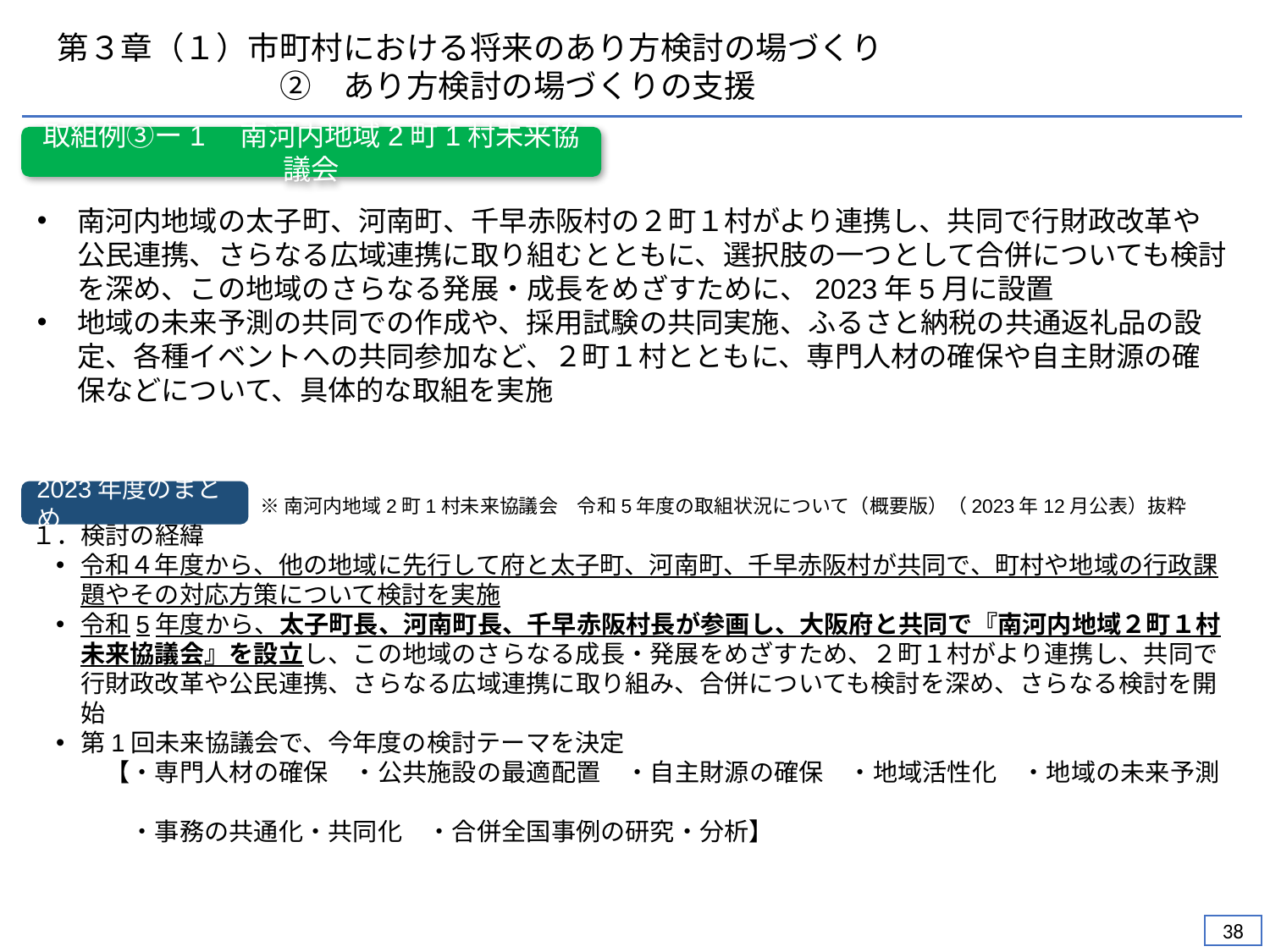

第３章（１）市町村における将来のあり方検討の場づくり
　　　　　　　②　あり方検討の場づくりの支援

取組例③ー1　南河内地域2町1村未来協議会
南河内地域の太子町、河南町、千早赤阪村の２町１村がより連携し、共同で行財政改革や公民連携、さらなる広域連携に取り組むとともに、選択肢の一つとして合併についても検討を深め、この地域のさらなる発展・成長をめざすために、2023年5月に設置
地域の未来予測の共同での作成や、採用試験の共同実施、ふるさと納税の共通返礼品の設定、各種イベントへの共同参加など、２町１村とともに、専門人材の確保や自主財源の確保などについて、具体的な取組を実施
2023年度のまとめ
※南河内地域2町1村未来協議会　令和5年度の取組状況について（概要版）（2023年12月公表）抜粋
１．検討の経緯
令和４年度から、他の地域に先行して府と太子町、河南町、千早赤阪村が共同で、町村や地域の行政課題やその対応方策について検討を実施
令和5年度から、太子町長、河南町長、千早赤阪村長が参画し、大阪府と共同で『南河内地域２町１村未来協議会』を設立し、この地域のさらなる成長・発展をめざすため、２町１村がより連携し、共同で行財政改革や公民連携、さらなる広域連携に取り組み、合併についても検討を深め、さらなる検討を開始
第1回未来協議会で、今年度の検討テーマを決定
　【・専門人材の確保　・公共施設の最適配置　・自主財源の確保　・地域活性化　・地域の未来予測　
　　・事務の共通化・共同化　・合併全国事例の研究・分析】
38